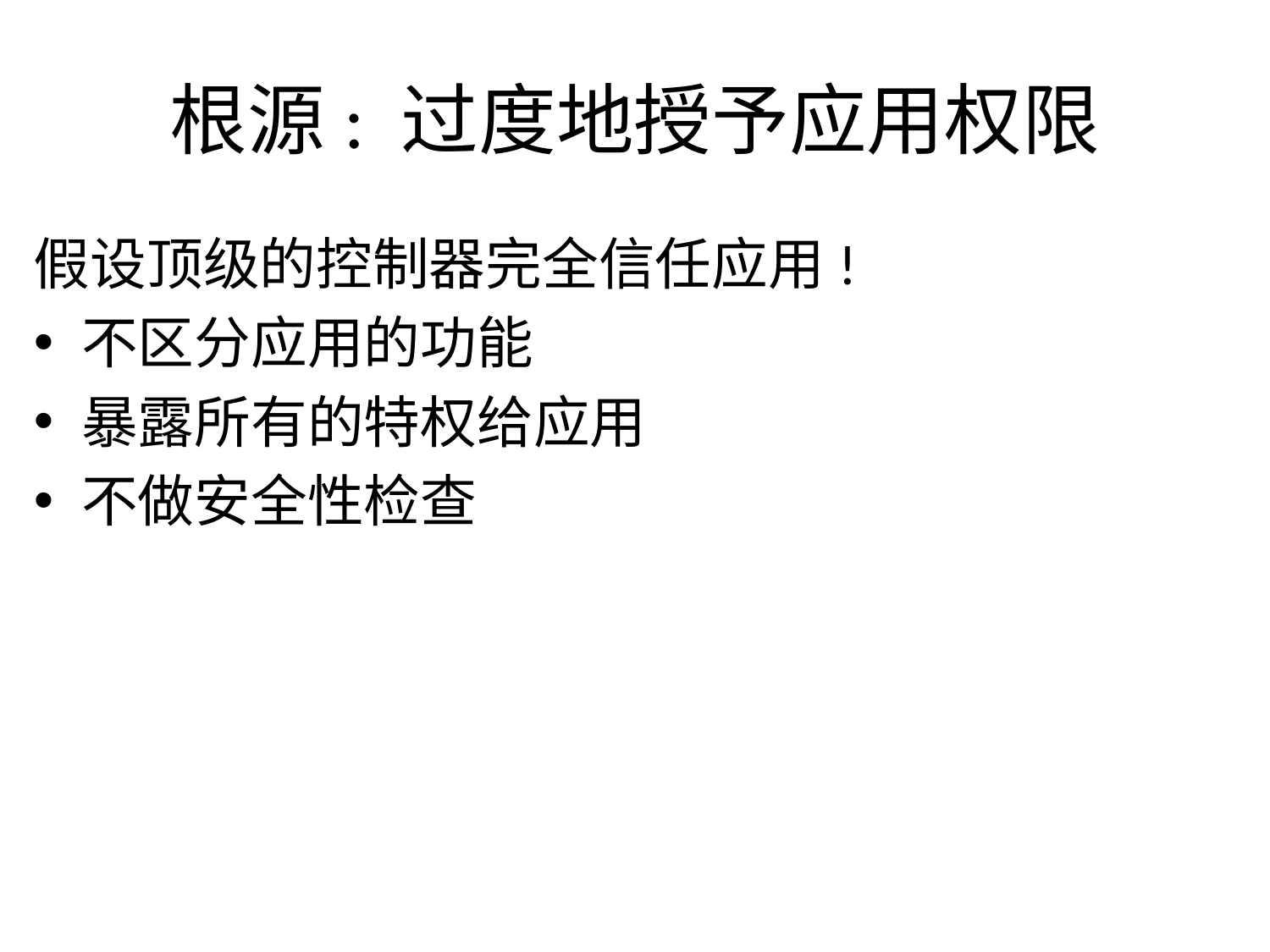

# 根源: 过度地授予应用权限
假设顶级的控制器完全信任应用!
不区分应用的功能
暴露所有的特权给应用
不做安全性检查